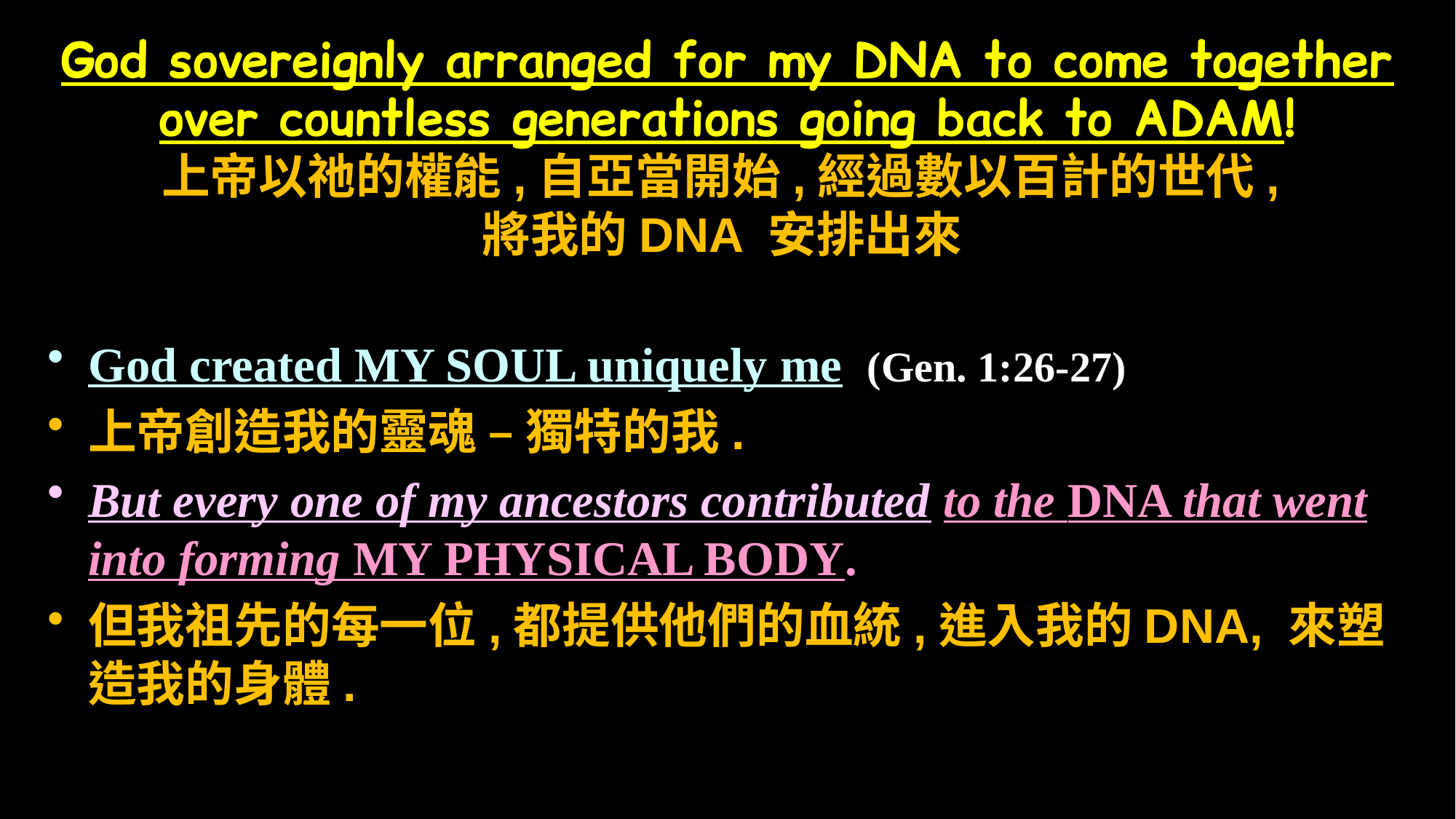

# God sovereignly arranged for my DNA to come together over countless generations going back to ADAM! 上帝以祂的權能,自亞當開始,經過數以百計的世代, 將我的DNA 安排出來
God created MY SOUL uniquely me  (Gen. 1:26-27)
上帝創造我的靈魂 – 獨特的我.
But every one of my ancestors contributed to the DNA that went into forming MY PHYSICAL BODY.
但我祖先的每一位,都提供他們的血統,進入我的DNA, 來塑造我的身體.